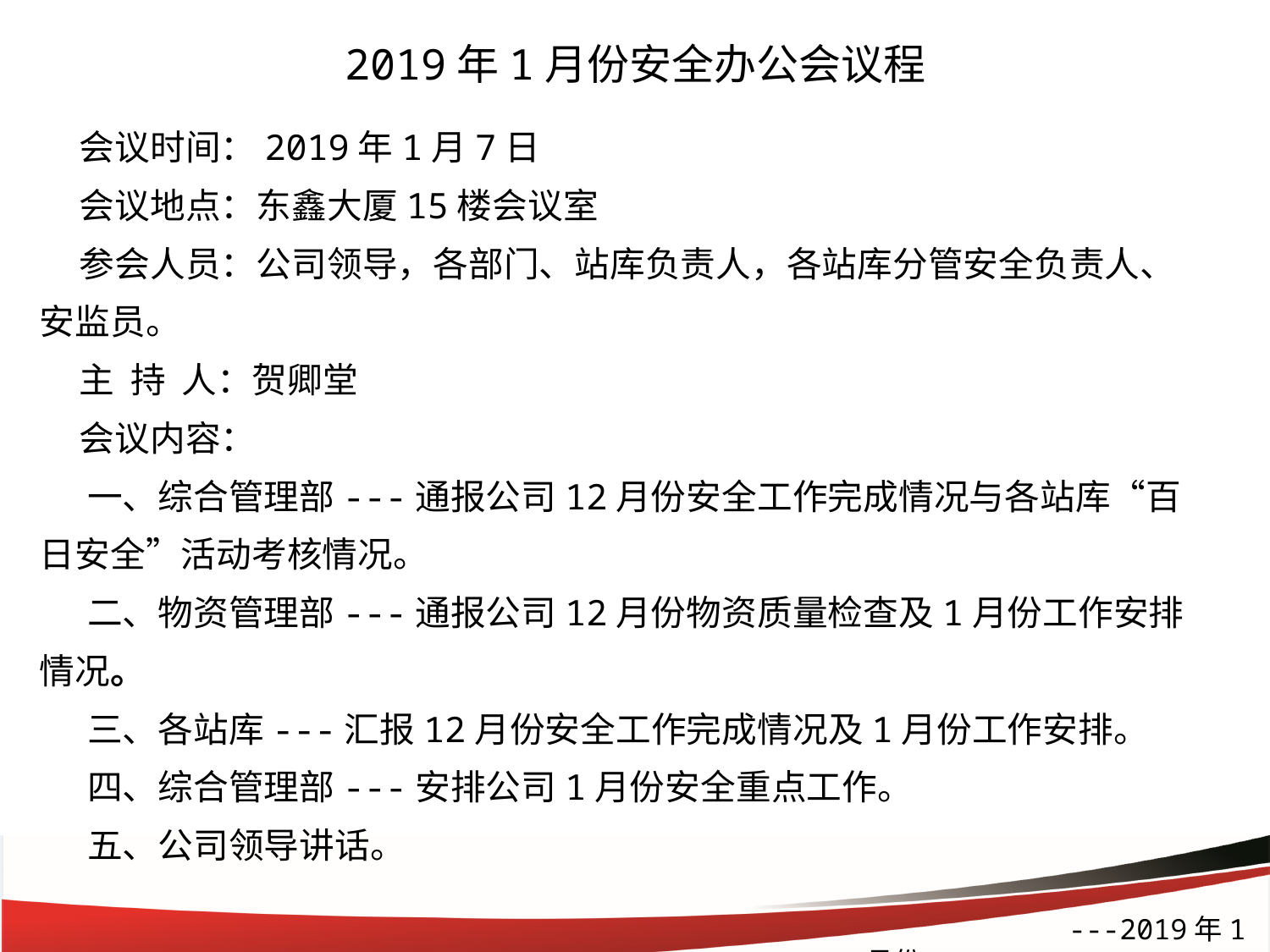

2019年1月份安全办公会议程

    会议时间：2019年1月7日
    会议地点：东鑫大厦15楼会议室
    参会人员：公司领导，各部门、站库负责人，各站库分管安全负责人、安监员。
    主  持  人：贺卿堂
    会议内容：
     一、综合管理部---通报公司12月份安全工作完成情况与各站库“百日安全”活动考核情况。
     二、物资管理部---通报公司12月份物资质量检查及1月份工作安排情况。
     三、各站库---汇报12月份安全工作完成情况及1月份工作安排。
     四、综合管理部---安排公司1月份安全重点工作。
     五、公司领导讲话。